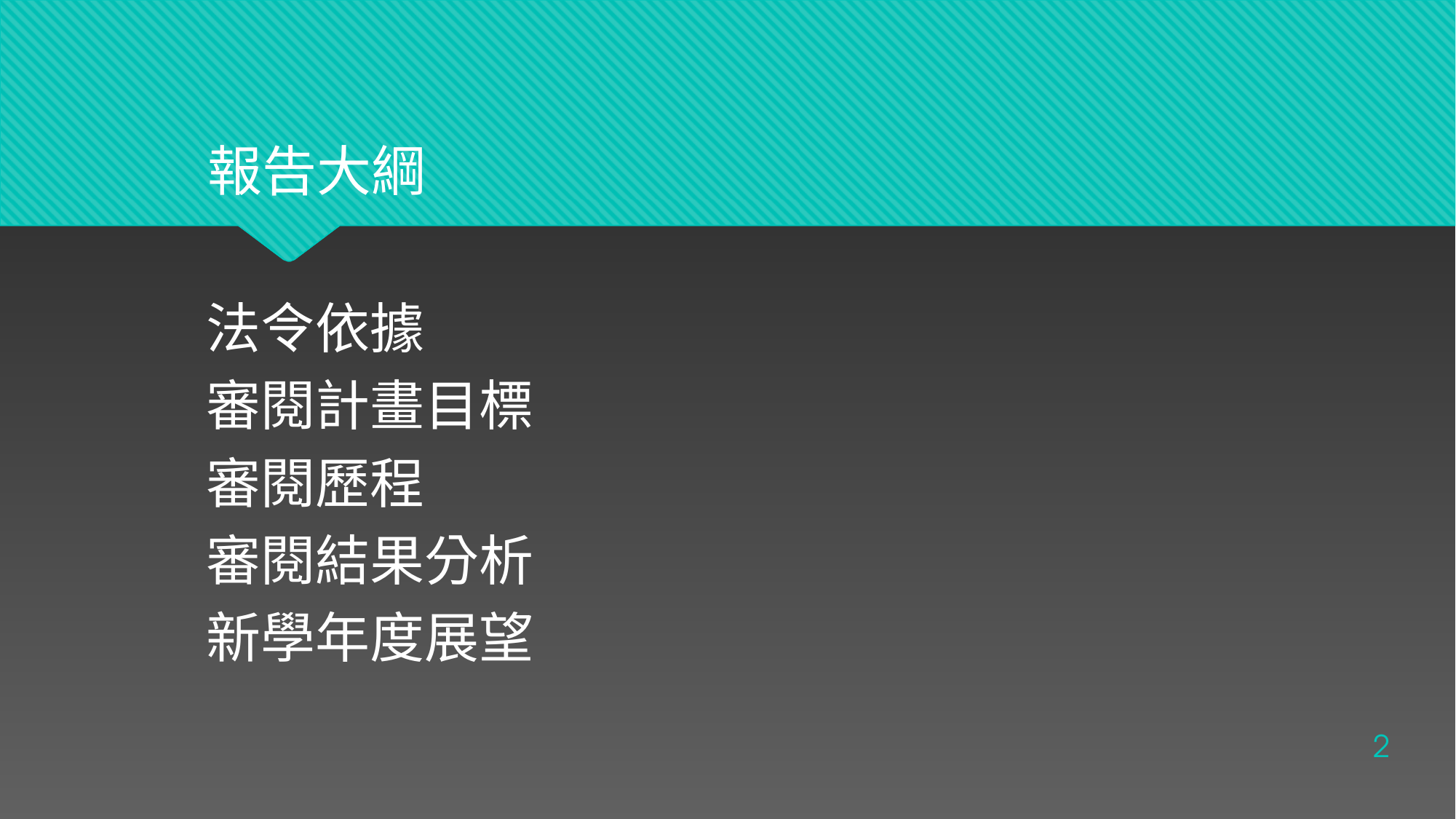

報告大綱

法令依據
審閱計畫目標
審閱歷程
審閱結果分析
新學年度展望
2